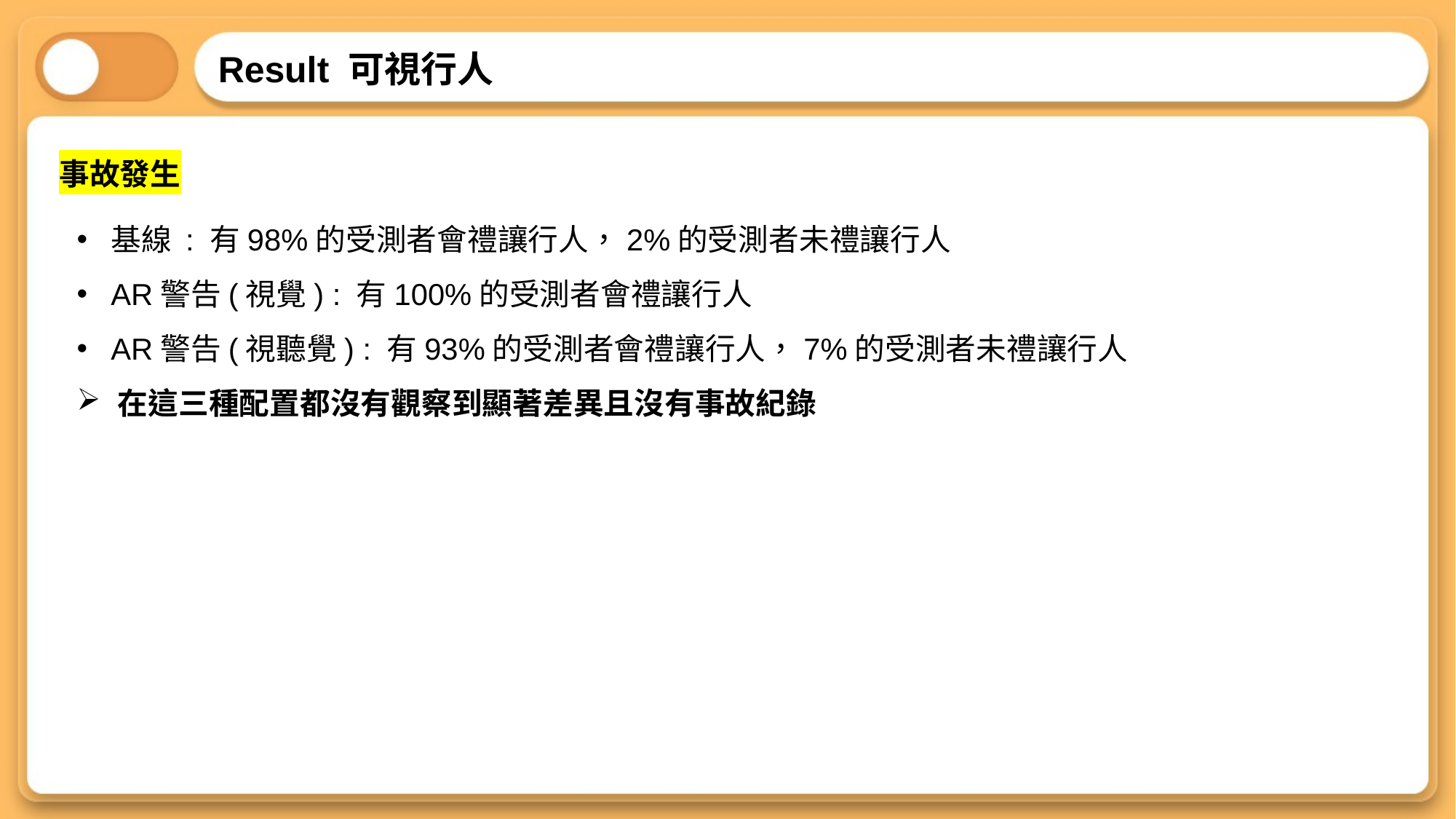

Result 可視行人
事故發生
基線 : 有98%的受測者會禮讓行人，2%的受測者未禮讓行人
AR警告(視覺) : 有100%的受測者會禮讓行人
AR警告(視聽覺) : 有93%的受測者會禮讓行人，7%的受測者未禮讓行人
在這三種配置都沒有觀察到顯著差異且沒有事故紀錄